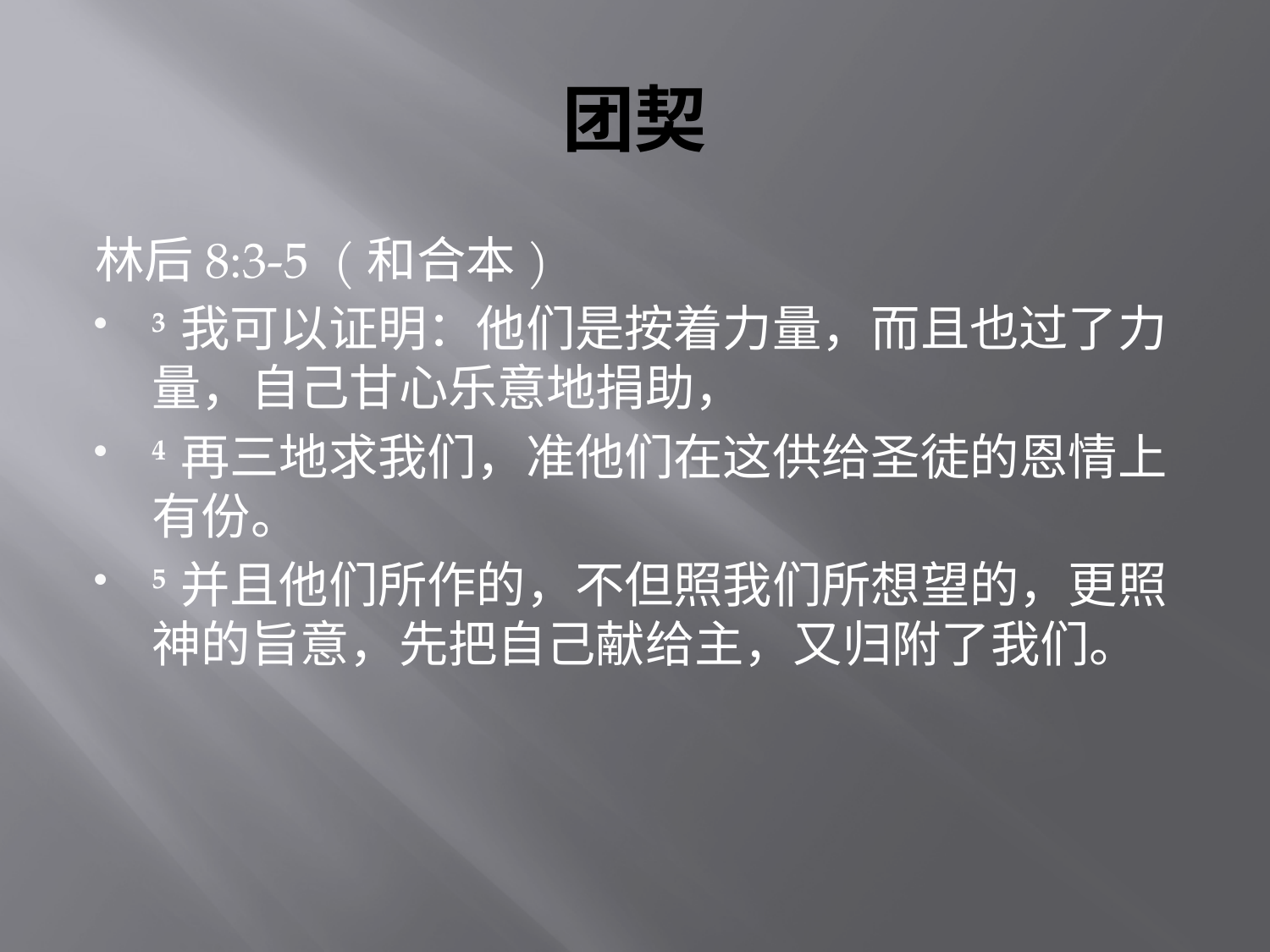

# 团契
林后8:3-5  (和合本)
3 我可以证明：他们是按着力量，而且也过了力量，自己甘心乐意地捐助，
4 再三地求我们，准他们在这供给圣徒的恩情上有份。
5 并且他们所作的，不但照我们所想望的，更照神的旨意，先把自己献给主，又归附了我们。